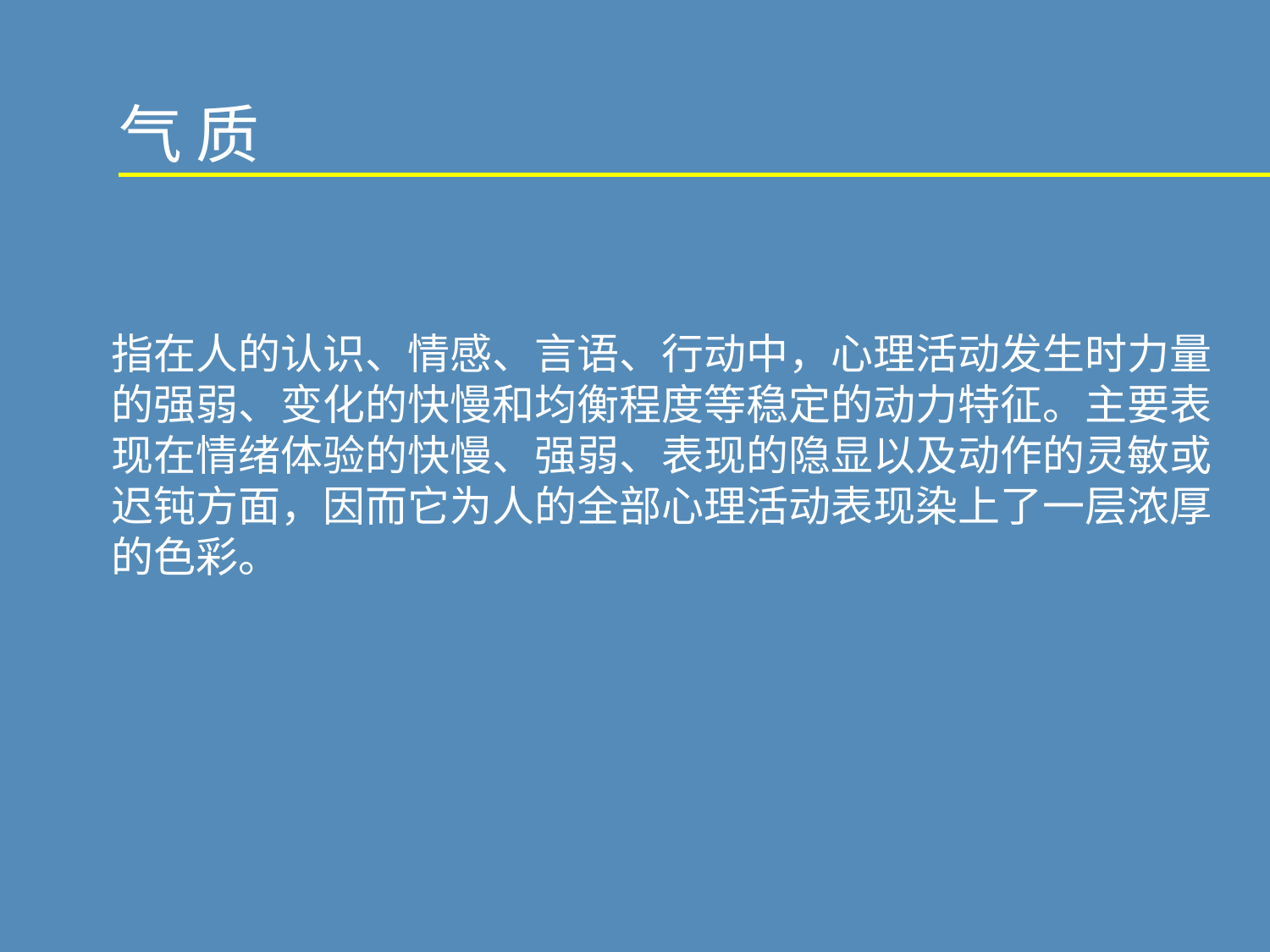

气 质
指在人的认识、情感、言语、行动中，心理活动发生时力量的强弱、变化的快慢和均衡程度等稳定的动力特征。主要表现在情绪体验的快慢、强弱、表现的隐显以及动作的灵敏或迟钝方面，因而它为人的全部心理活动表现染上了一层浓厚的色彩。